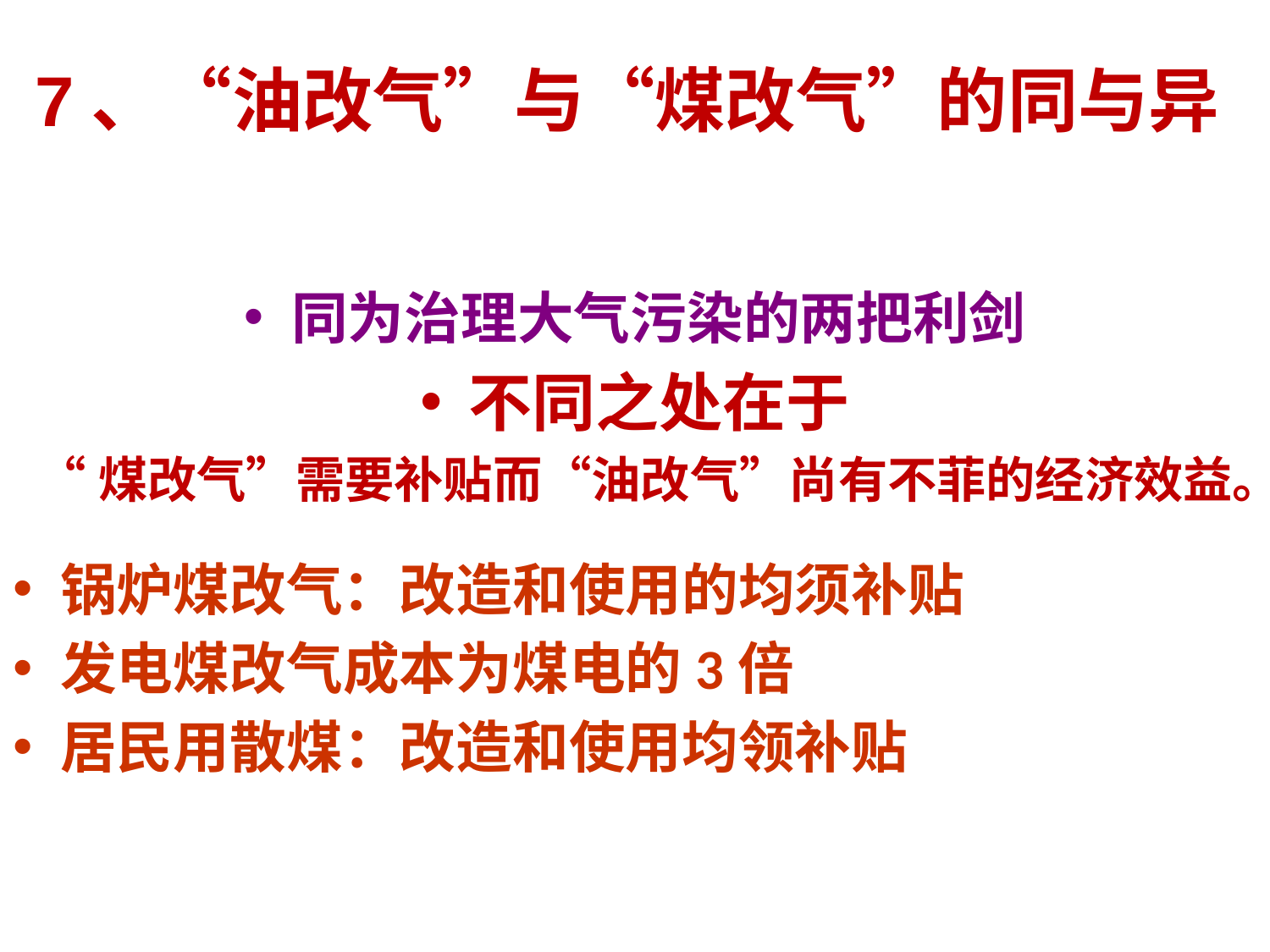

# 7、“油改气”与“煤改气”的同与异
同为治理大气污染的两把利剑
不同之处在于
“煤改气”需要补贴而“油改气”尚有不菲的经济效益。

锅炉煤改气：改造和使用的均须补贴
发电煤改气成本为煤电的3倍
居民用散煤：改造和使用均领补贴